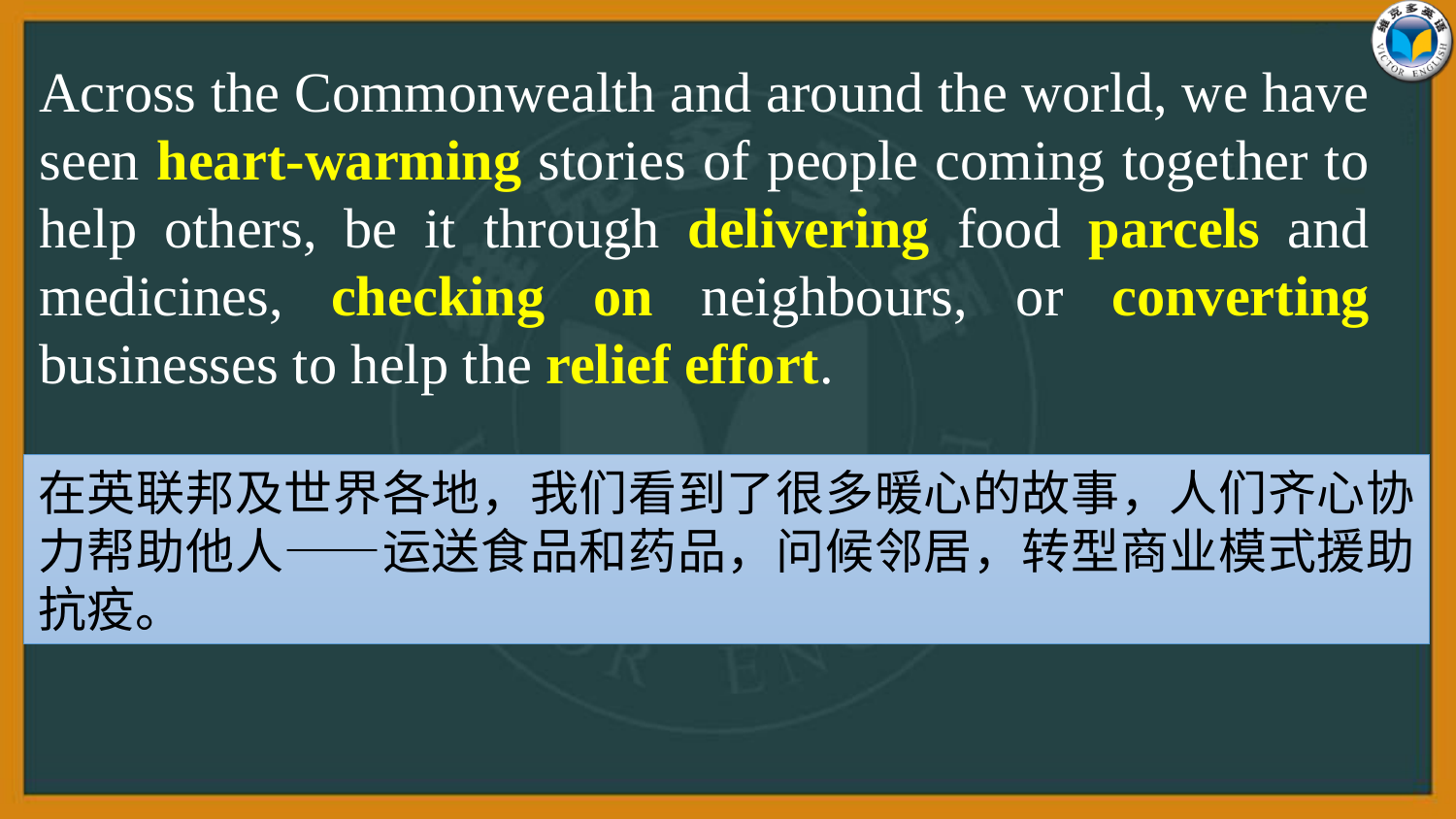

Across the Commonwealth and around the world, we have seen heart-warming stories of people coming together to help others, be it through delivering food parcels and medicines, checking on neighbours, or converting businesses to help the relief effort.
在英联邦及世界各地，我们看到了很多暖心的故事，人们齐心协力帮助他人——运送食品和药品，问候邻居，转型商业模式援助抗疫。